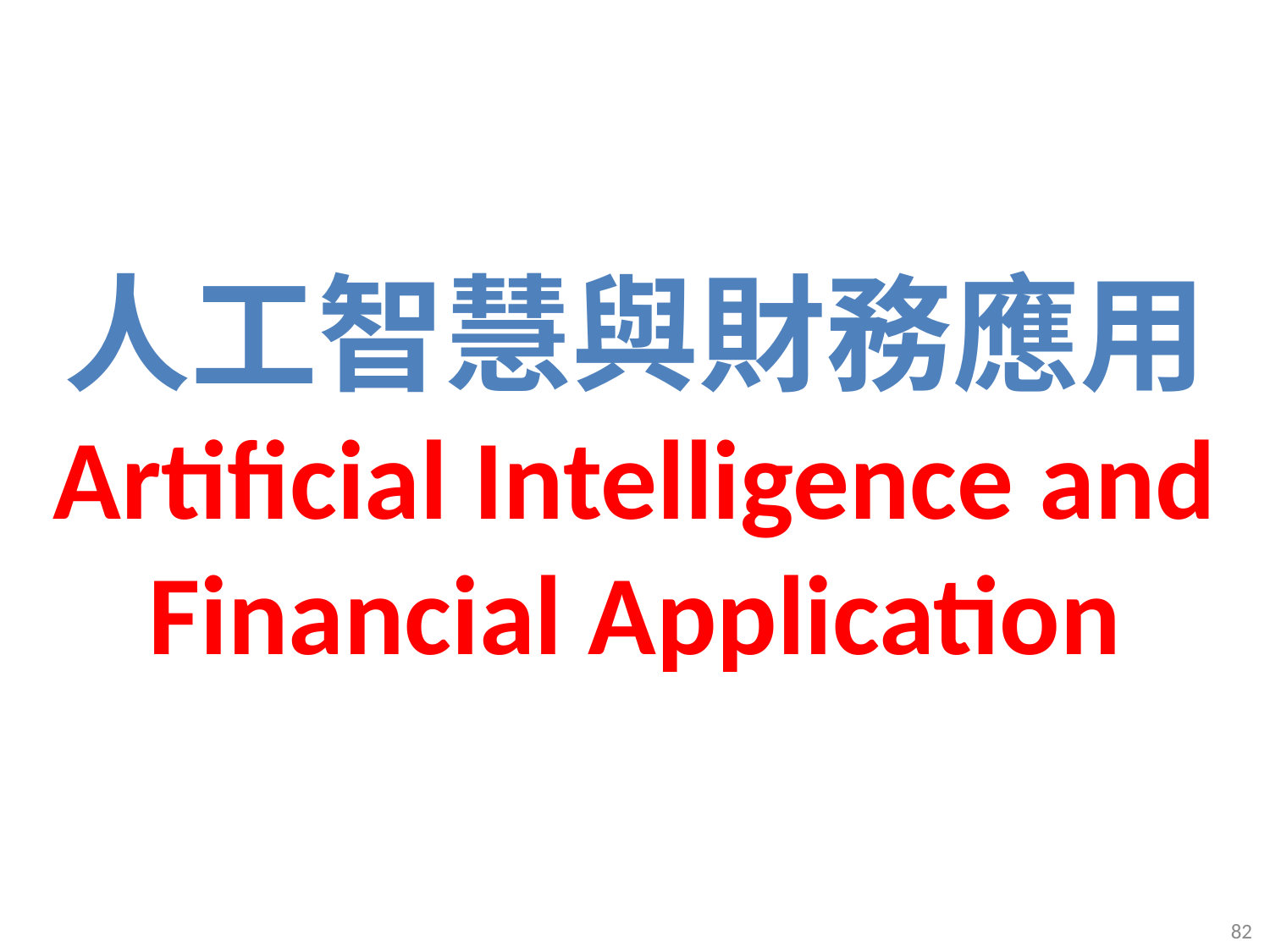

# 人工智慧與財務應用 Artificial Intelligence and Financial Application
82